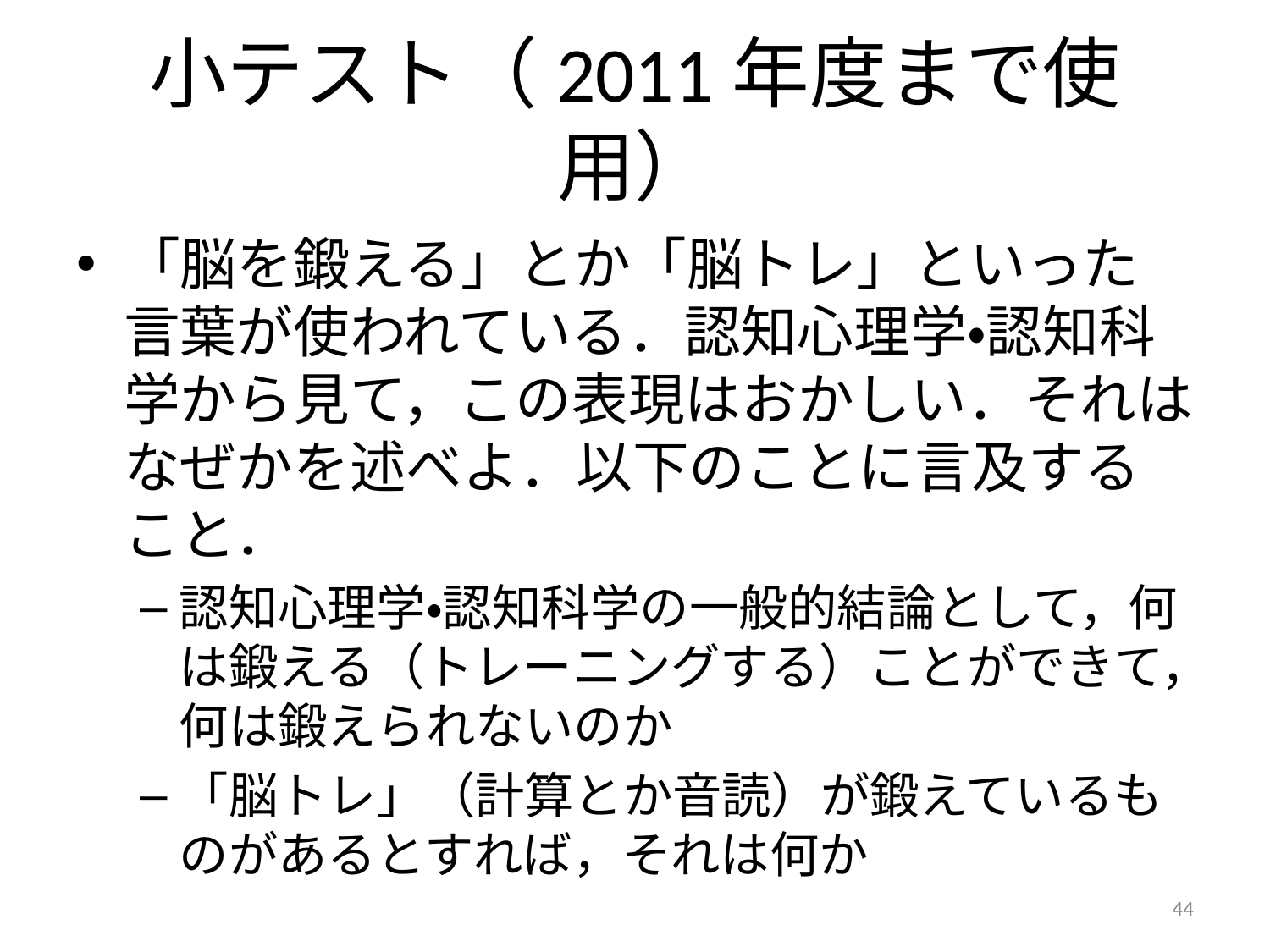

# 小テスト（2011年度まで使用）
「脳を鍛える」とか「脳トレ」といった言葉が使われている．認知心理学・認知科学から見て，この表現はおかしい．それはなぜかを述べよ．以下のことに言及すること．
認知心理学・認知科学の一般的結論として，何は鍛える（トレーニングする）ことができて，何は鍛えられないのか
「脳トレ」（計算とか音読）が鍛えているものがあるとすれば，それは何か
44